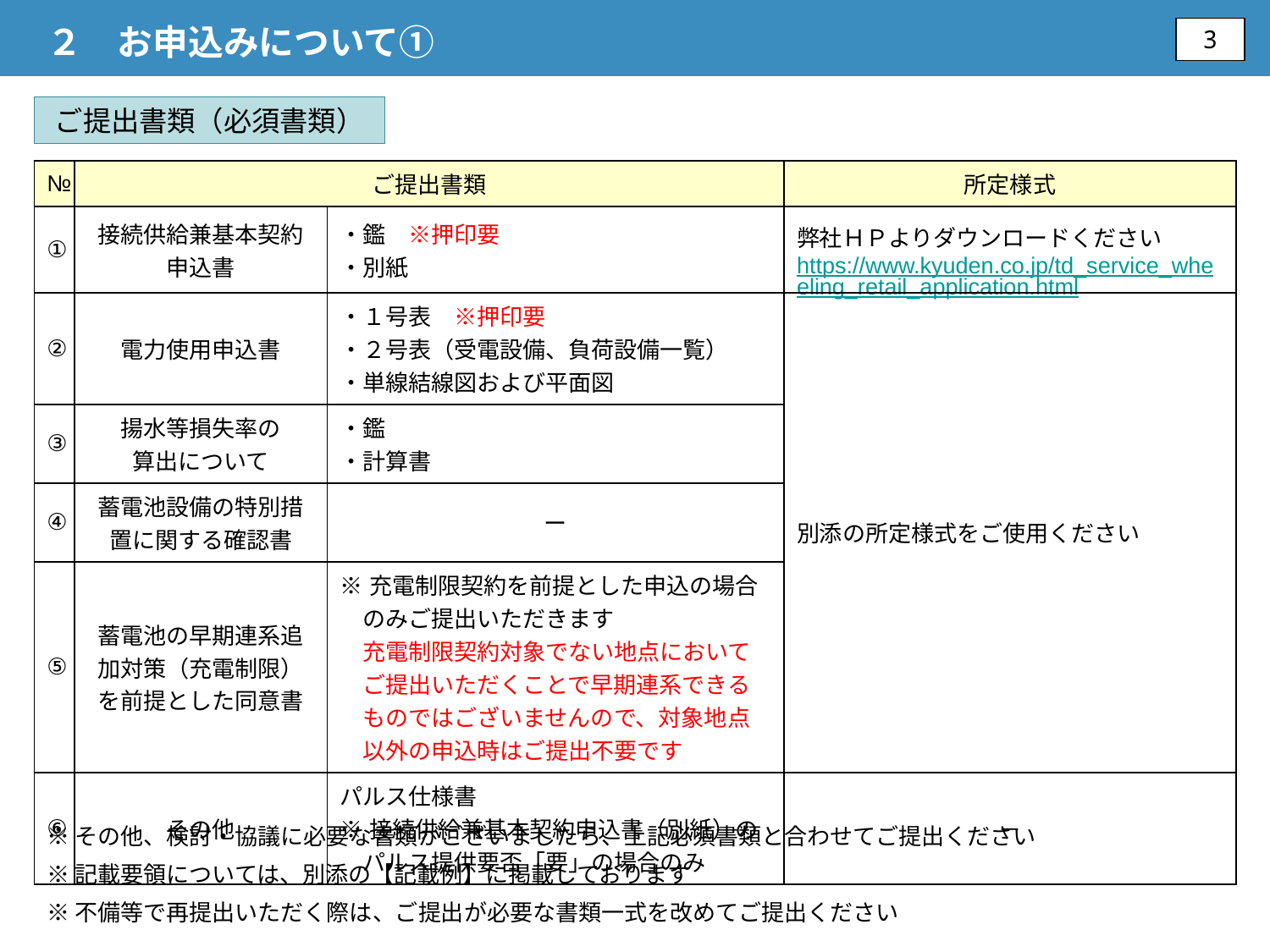

# ２　お申込みについて①
ご提出書類（必須書類）
| № | ご提出書類 |  | 所定様式 |
| --- | --- | --- | --- |
| ① | 接続供給兼基本契約申込書 | ・鑑　※押印要 ・別紙 | 弊社ＨＰよりダウンロードください https://www.kyuden.co.jp/td\_service\_wheeling\_retail\_application.html |
| ② | 電力使用申込書 | ・１号表　※押印要 ・２号表（受電設備、負荷設備一覧） ・単線結線図および平面図 | 別添の所定様式をご使用ください |
| ③ | 揚水等損失率の 算出について | ・鑑 ・計算書 |  |
| ④ | 蓄電池設備の特別措置に関する確認書 | ー |  |
| ⑤ | 蓄電池の早期連系追加対策（充電制限）を前提とした同意書 | ※充電制限契約を前提とした申込の場合 　のみご提出いただきます 　充電制限契約対象でない地点において 　ご提出いただくことで早期連系できる 　ものではございませんので、対象地点 　以外の申込時はご提出不要です |  |
| ⑥ | その他 | パルス仕様書 ※接続供給兼基本契約申込書（別紙）の 　パルス提供要否「要」の場合のみ | － |
※その他、検討・協議に必要な書類がございましたら、上記必須書類と合わせてご提出ください
※記載要領については、別添の【記載例】に掲載しております
※不備等で再提出いただく際は、ご提出が必要な書類一式を改めてご提出ください